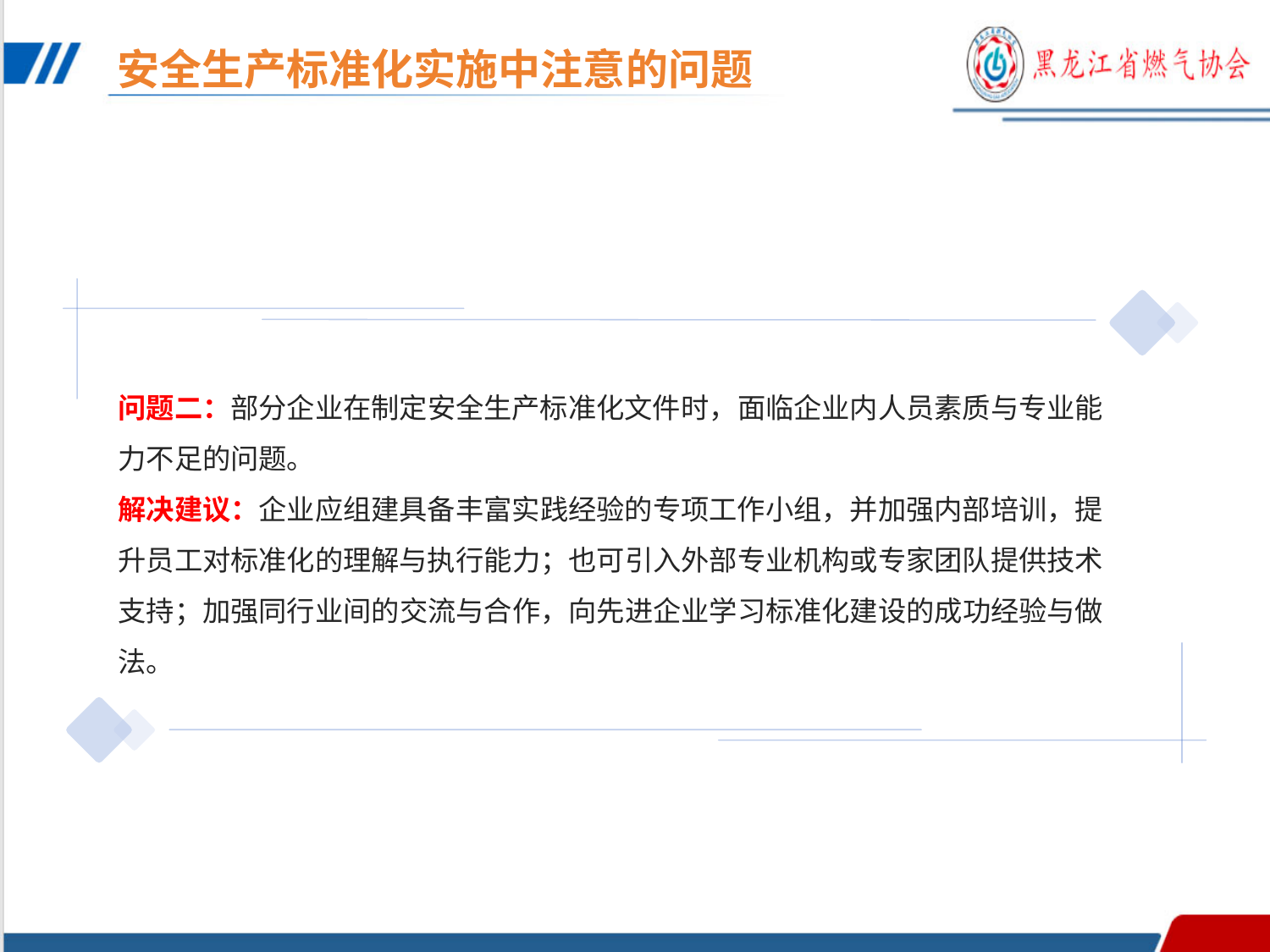

安全生产标准化实施中注意的问题

问题二：部分企业在制定安全生产标准化文件时，面临企业内人员素质与专业能力不足的问题。
解决建议：企业应组建具备丰富实践经验的专项工作小组，并加强内部培训，提升员工对标准化的理解与执行能力；也可引入外部专业机构或专家团队提供技术支持；加强同行业间的交流与合作，向先进企业学习标准化建设的成功经验与做法。